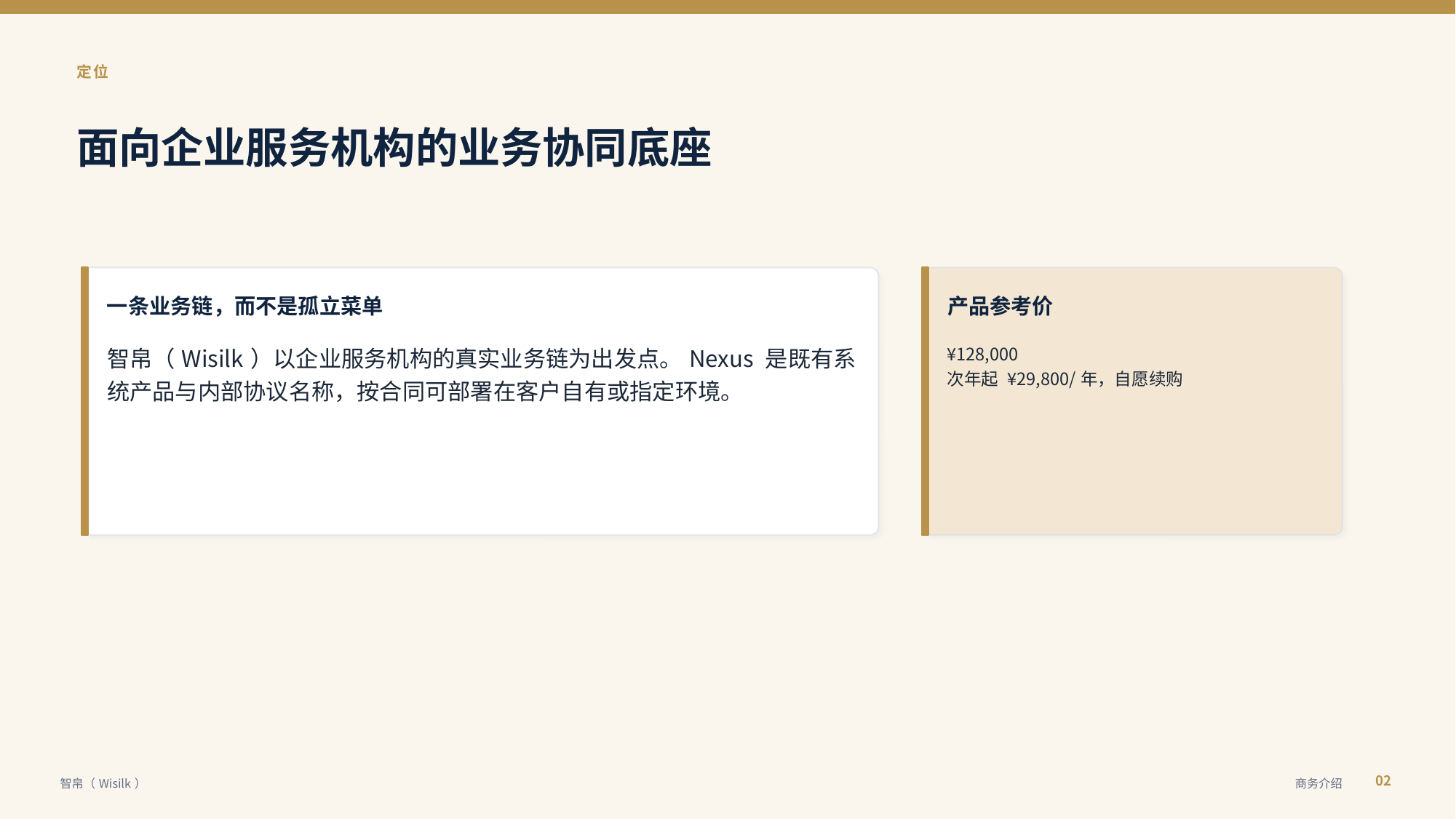

定位
面向企业服务机构的业务协同底座

一条业务链，而不是孤立菜单
产品参考价
智帛（Wisilk）以企业服务机构的真实业务链为出发点。Nexus 是既有系统产品与内部协议名称，按合同可部署在客户自有或指定环境。
¥128,000
次年起 ¥29,800/年，自愿续购
02
智帛（Wisilk）
商务介绍